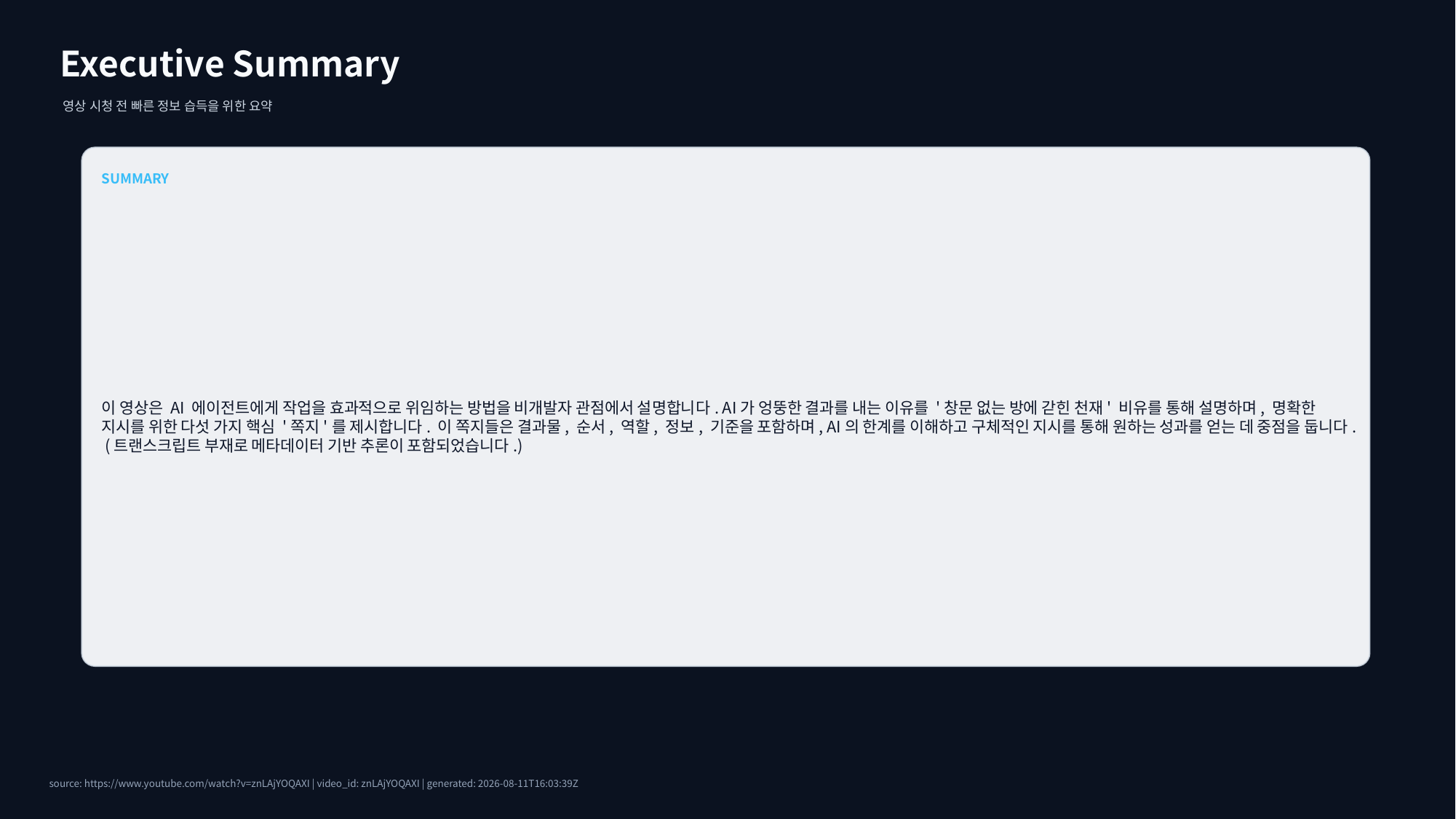

Executive Summary
영상 시청 전 빠른 정보 습득을 위한 요약

SUMMARY
이 영상은 AI 에이전트에게 작업을 효과적으로 위임하는 방법을 비개발자 관점에서 설명합니다. AI가 엉뚱한 결과를 내는 이유를 '창문 없는 방에 갇힌 천재' 비유를 통해 설명하며, 명확한 지시를 위한 다섯 가지 핵심 '쪽지'를 제시합니다. 이 쪽지들은 결과물, 순서, 역할, 정보, 기준을 포함하며, AI의 한계를 이해하고 구체적인 지시를 통해 원하는 성과를 얻는 데 중점을 둡니다. (트랜스크립트 부재로 메타데이터 기반 추론이 포함되었습니다.)
source: https://www.youtube.com/watch?v=znLAjYOQAXI | video_id: znLAjYOQAXI | generated: 2026-08-11T16:03:39Z